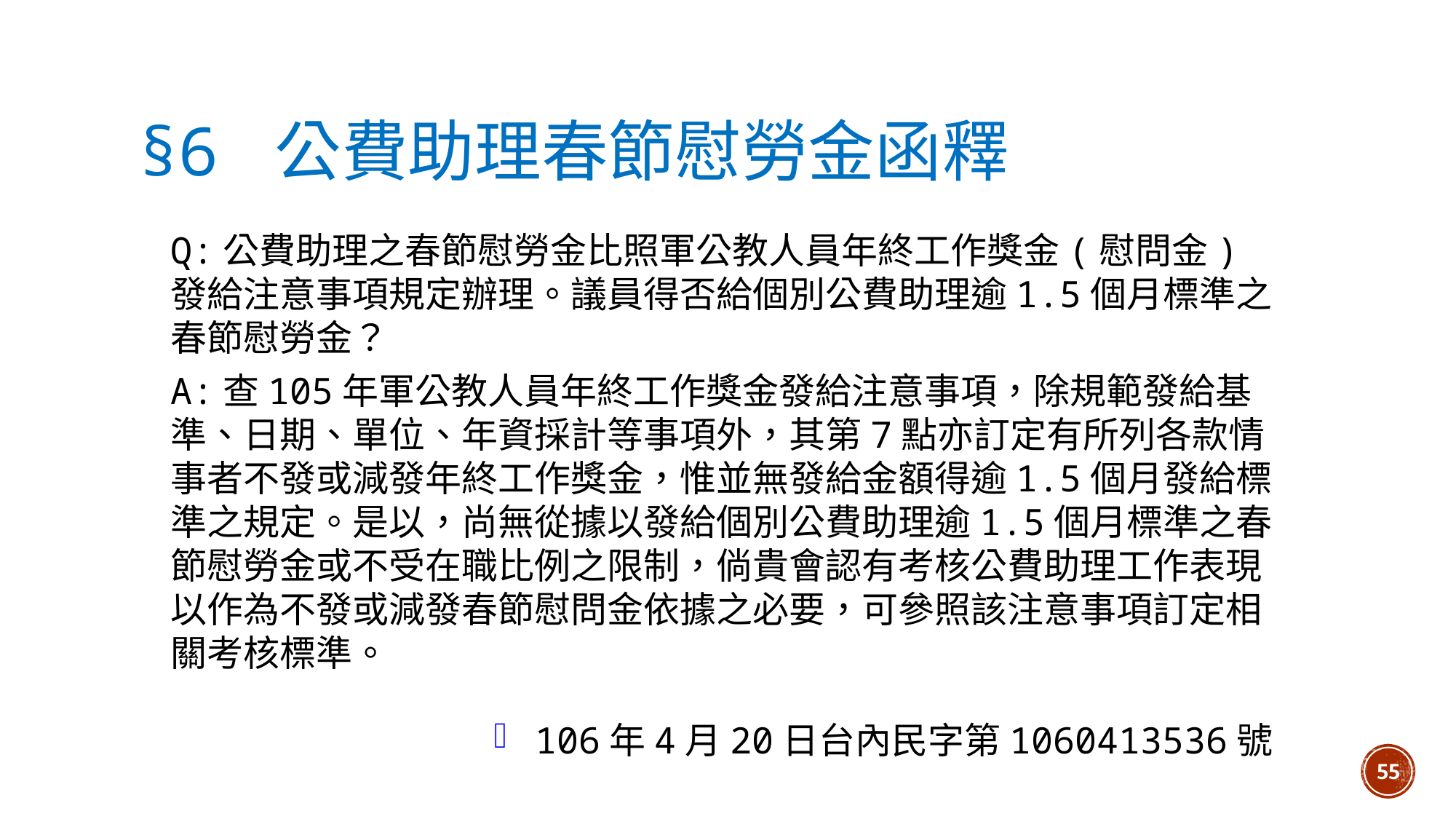

# §6 公費助理春節慰勞金函釋
Q:公費助理之春節慰勞金比照軍公教人員年終工作獎金(慰問金)發給注意事項規定辦理。議員得否給個別公費助理逾1.5個月標準之春節慰勞金？
A:查105年軍公教人員年終工作獎金發給注意事項，除規範發給基準、日期、單位、年資採計等事項外，其第7點亦訂定有所列各款情事者不發或減發年終工作獎金，惟並無發給金額得逾1.5個月發給標準之規定。是以，尚無從據以發給個別公費助理逾1.5個月標準之春節慰勞金或不受在職比例之限制，倘貴會認有考核公費助理工作表現以作為不發或減發春節慰問金依據之必要，可參照該注意事項訂定相關考核標準。

106年4月20日台內民字第1060413536號

55